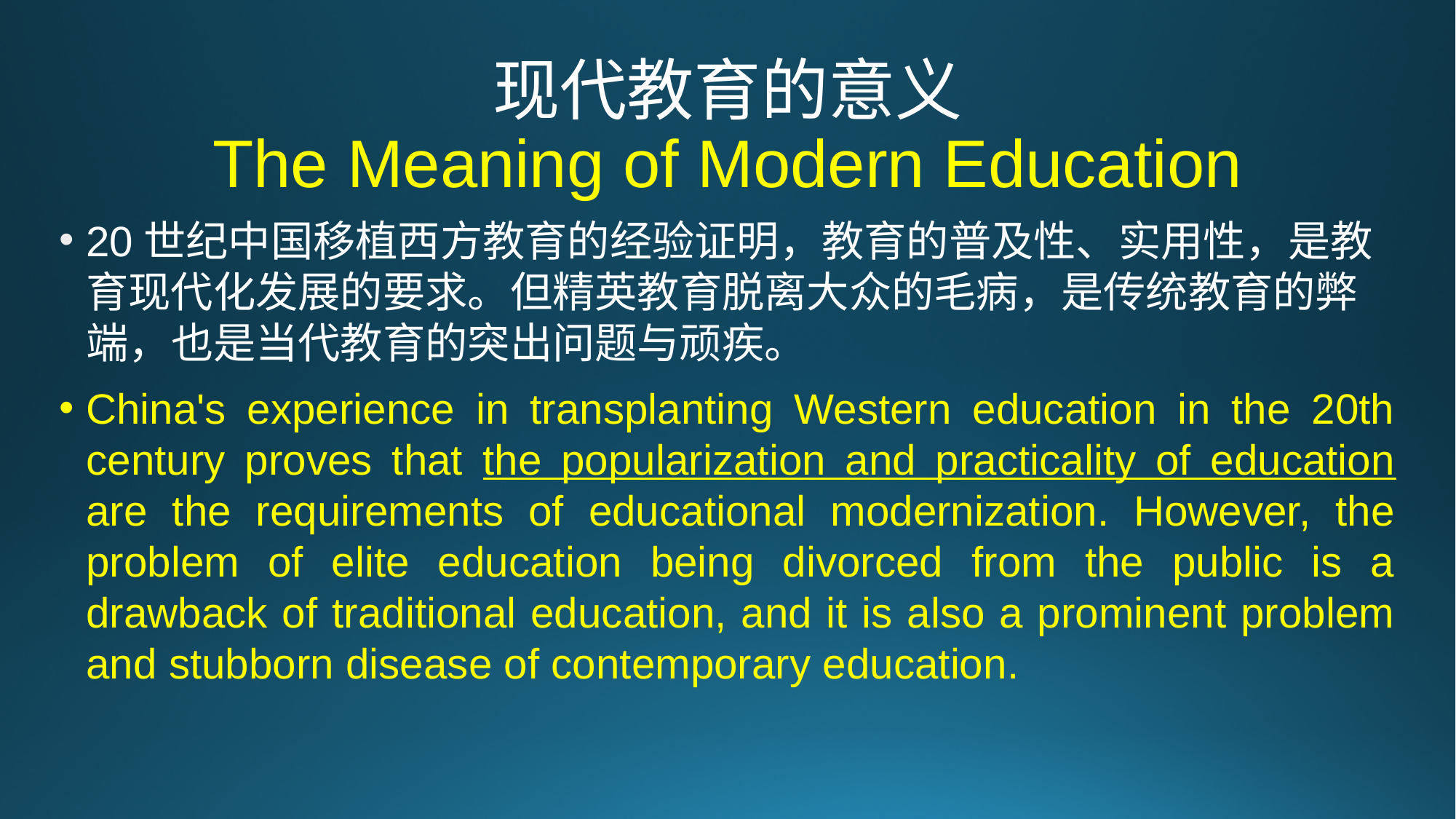

# 现代教育的意义 The Meaning of Modern Education
20世纪中国移植西方教育的经验证明，教育的普及性、实用性，是教育现代化发展的要求。但精英教育脱离大众的毛病，是传统教育的弊端，也是当代教育的突出问题与顽疾。
China's experience in transplanting Western education in the 20th century proves that the popularization and practicality of education are the requirements of educational modernization. However, the problem of elite education being divorced from the public is a drawback of traditional education, and it is also a prominent problem and stubborn disease of contemporary education.